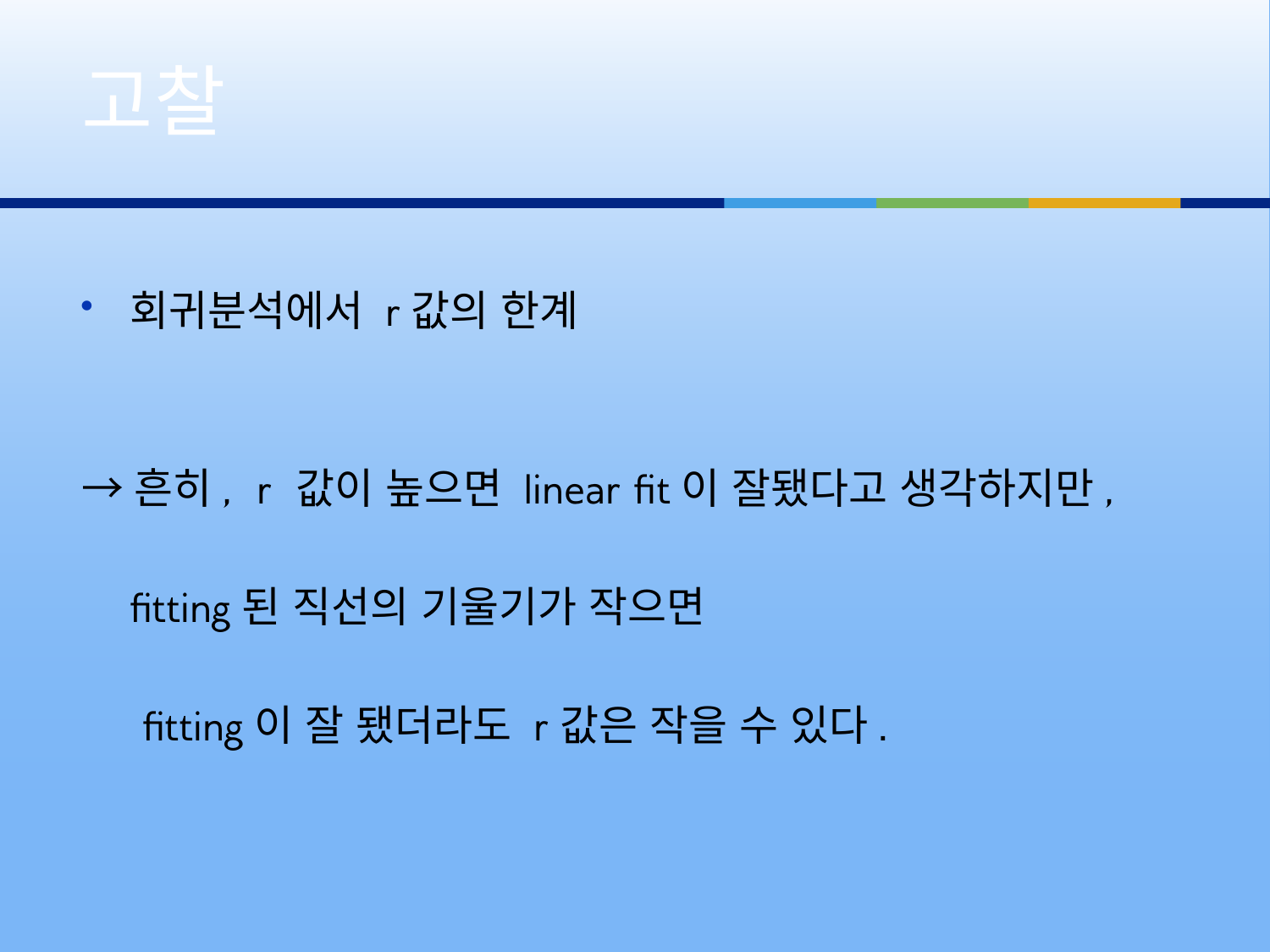

# 고찰

회귀분석에서 r값의 한계

→흔히,  r 값이 높으면 linear fit이 잘됐다고 생각하지만,

	fitting된 직선의 기울기가 작으면

	 fitting이 잘 됐더라도 r값은 작을 수 있다.